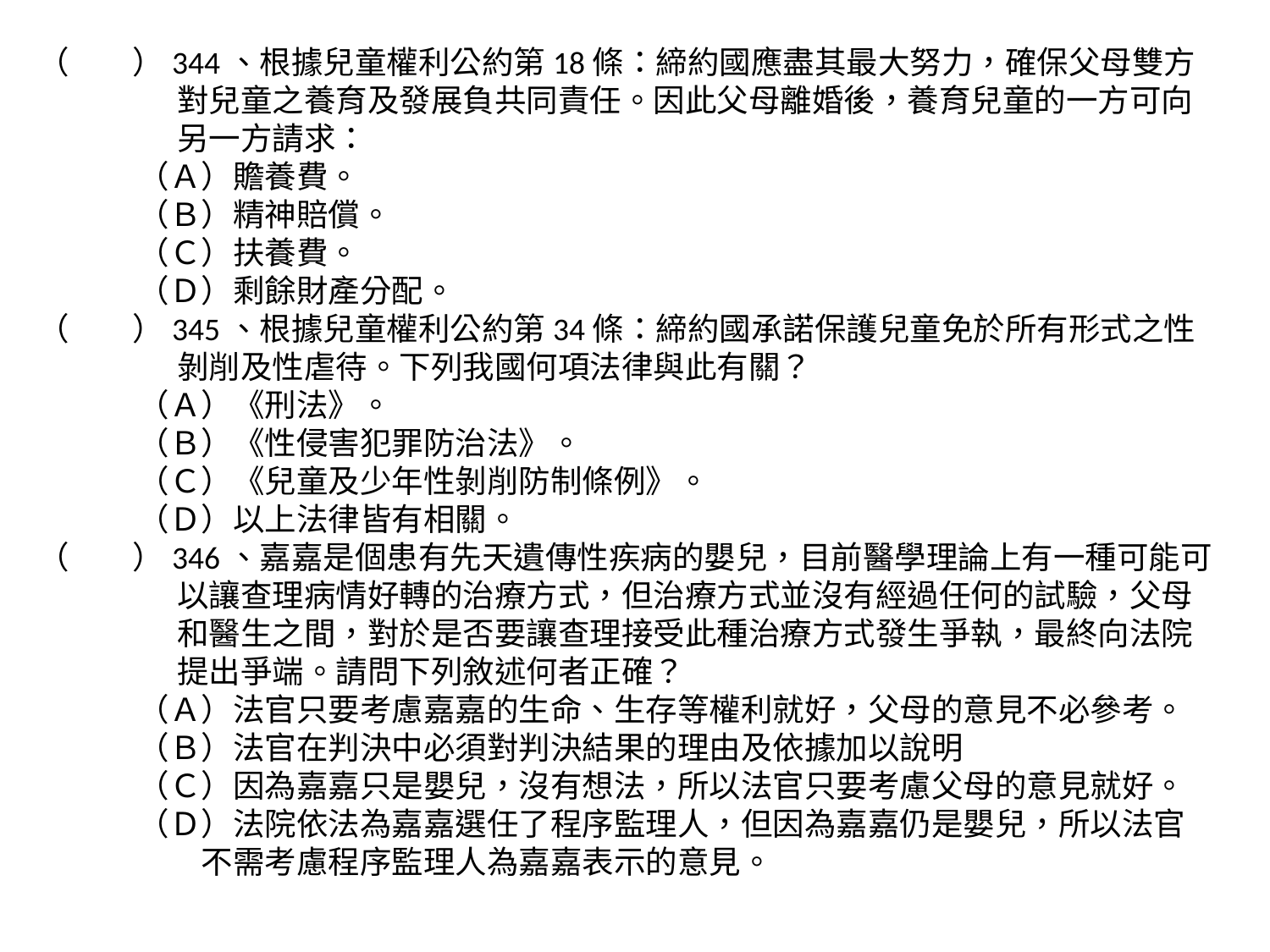

（　　）344、根據兒童權利公約第18條：締約國應盡其最大努力，確保父母雙方對兒童之養育及發展負共同責任。因此父母離婚後，養育兒童的一方可向另一方請求：
（Ａ）贍養費。
（Ｂ）精神賠償。
（Ｃ）扶養費。
（Ｄ）剩餘財產分配。
（　　）345、根據兒童權利公約第34條：締約國承諾保護兒童免於所有形式之性剝削及性虐待。下列我國何項法律與此有關？
（Ａ）《刑法》。
（Ｂ）《性侵害犯罪防治法》。
（Ｃ）《兒童及少年性剝削防制條例》。
（Ｄ）以上法律皆有相關。
（　　）346、嘉嘉是個患有先天遺傳性疾病的嬰兒，目前醫學理論上有一種可能可以讓查理病情好轉的治療方式，但治療方式並沒有經過任何的試驗，父母和醫生之間，對於是否要讓查理接受此種治療方式發生爭執，最終向法院提出爭端。請問下列敘述何者正確？
（Ａ）法官只要考慮嘉嘉的生命、生存等權利就好，父母的意見不必參考。
（Ｂ）法官在判決中必須對判決結果的理由及依據加以說明
（Ｃ）因為嘉嘉只是嬰兒，沒有想法，所以法官只要考慮父母的意見就好。
（Ｄ）法院依法為嘉嘉選任了程序監理人，但因為嘉嘉仍是嬰兒，所以法官不需考慮程序監理人為嘉嘉表示的意見。